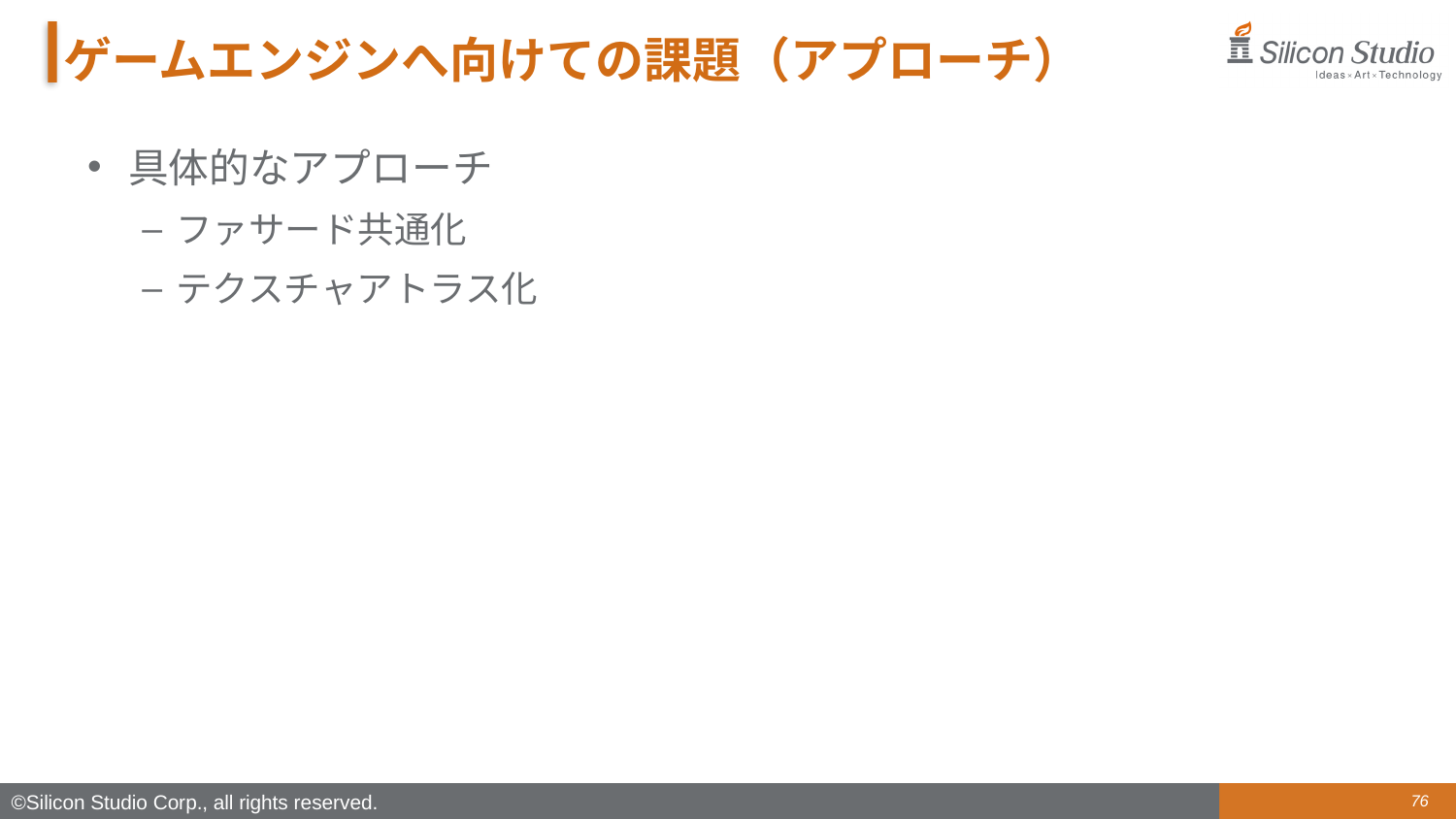

# ゲームエンジンへ向けての課題（アプローチ）
具体的なアプローチ
ファサード共通化
テクスチャアトラス化